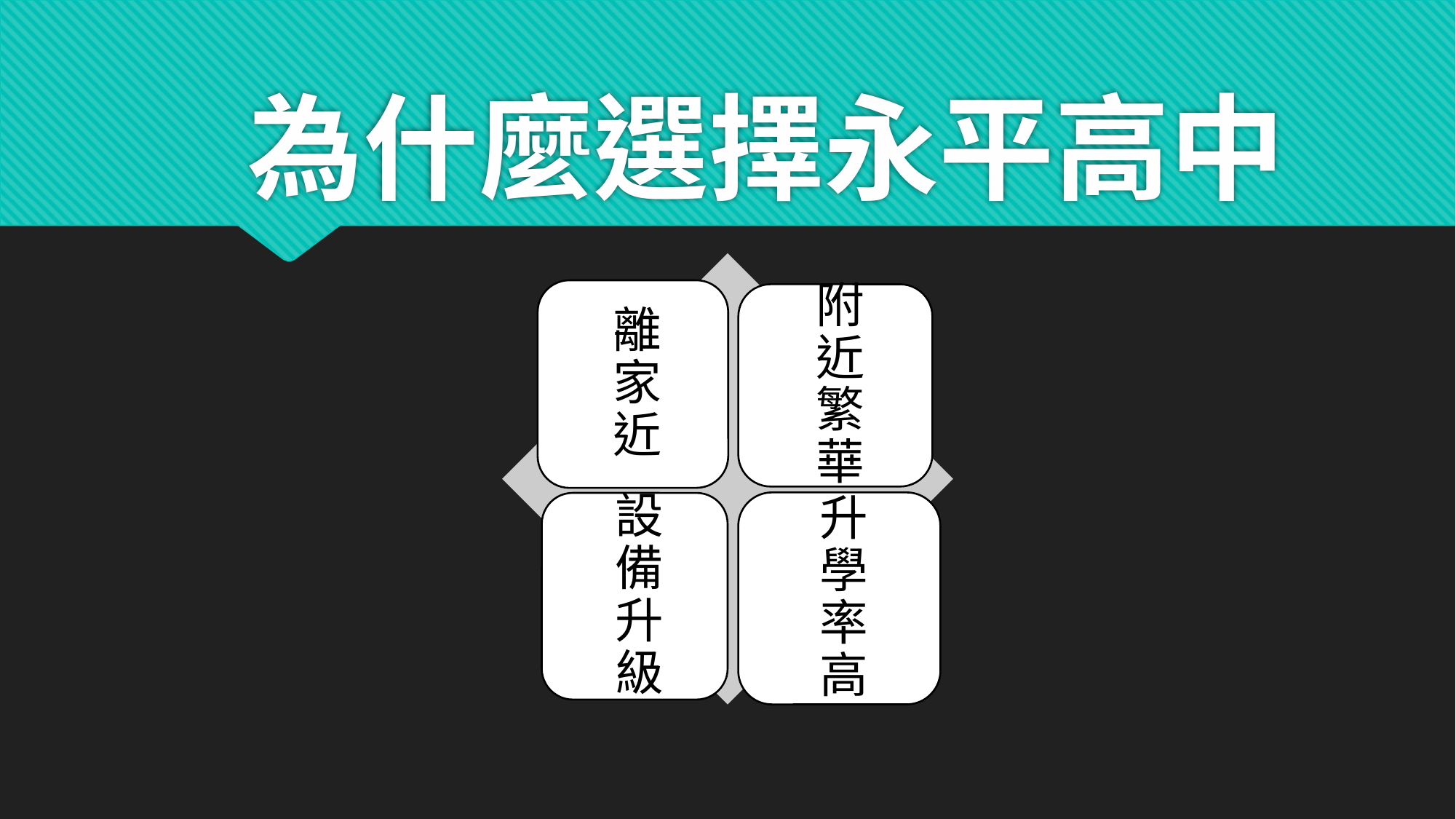

# 為什麼選擇永平高中
離
家
近
附
近
繁
華
設
備
升
級
升
學
率
高